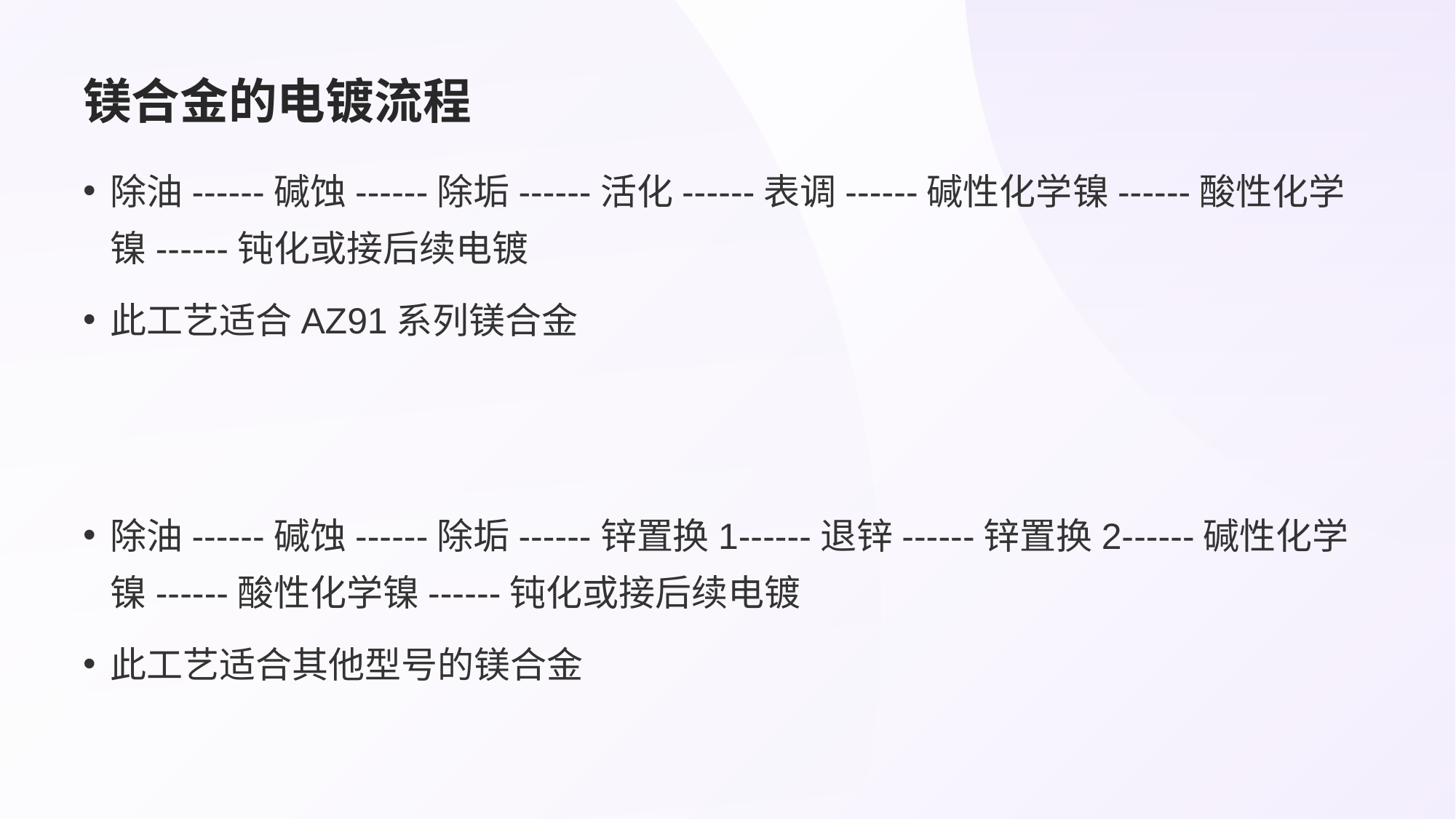

# 镁合金的电镀流程
除油------碱蚀------除垢------活化------表调------碱性化学镍------酸性化学镍------钝化或接后续电镀
此工艺适合AZ91系列镁合金

除油------碱蚀------除垢------锌置换1------退锌------锌置换2------碱性化学镍------酸性化学镍------钝化或接后续电镀
此工艺适合其他型号的镁合金